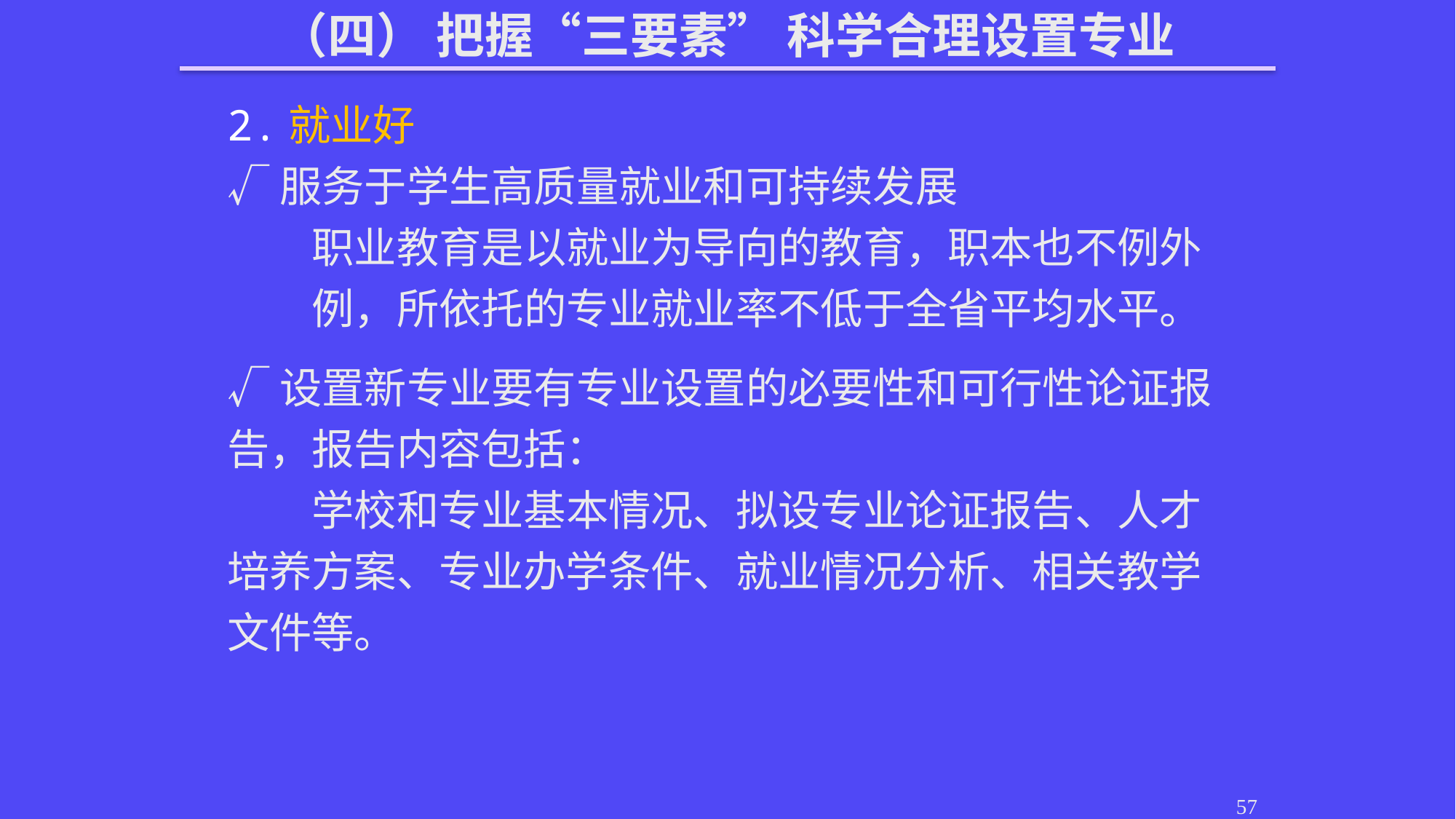

（四） 把握“三要素” 科学合理设置专业
2.就业好
√服务于学生高质量就业和可持续发展
职业教育是以就业为导向的教育，职本也不例外
例，所依托的专业就业率不低于全省平均水平。
√设置新专业要有专业设置的必要性和可行性论证报告，报告内容包括：
学校和专业基本情况、拟设专业论证报告、人才培养方案、专业办学条件、就业情况分析、相关教学文件等。

57